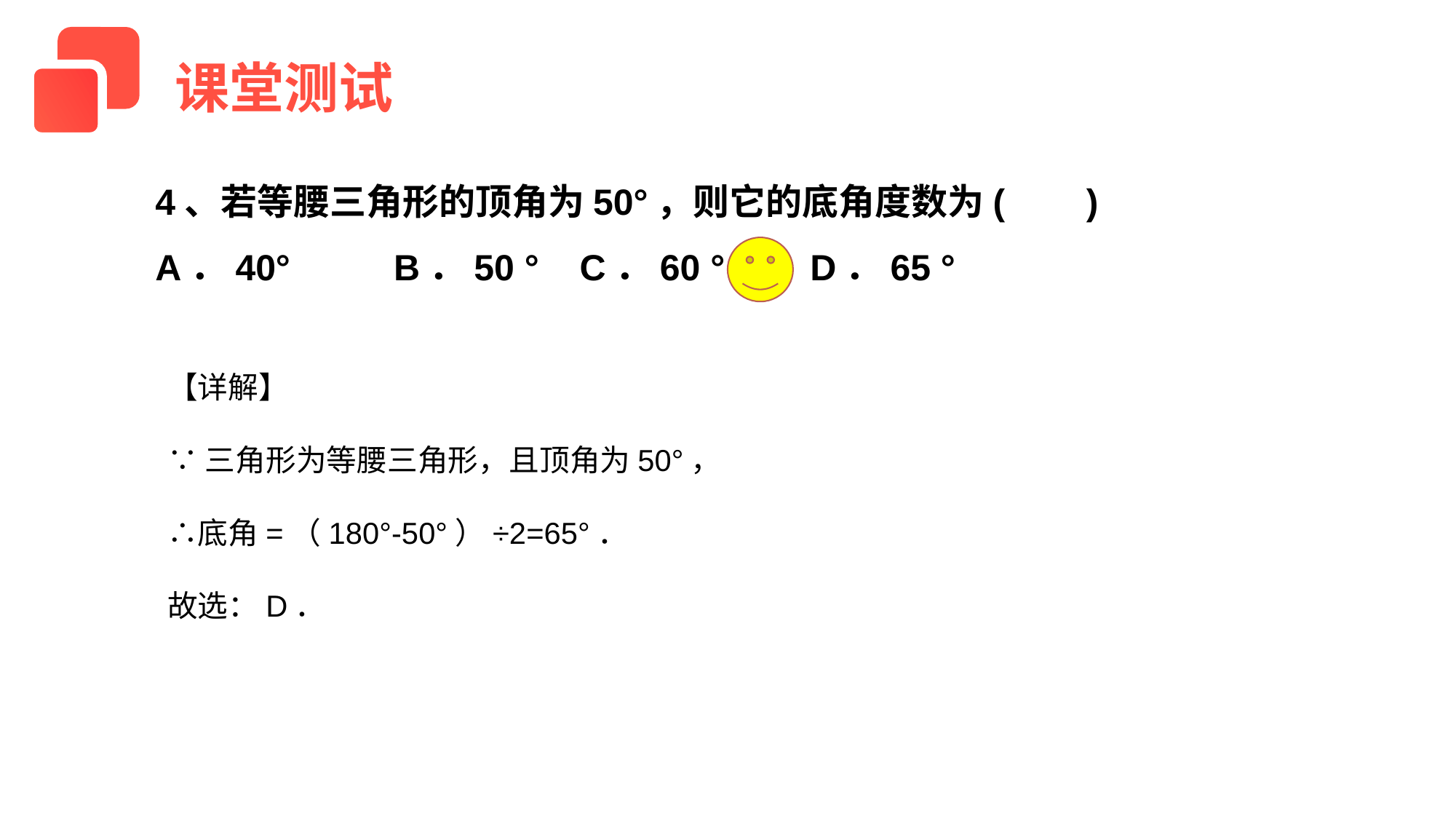

课堂测试
4、若等腰三角形的顶角为50°，则它的底角度数为(        )
A．40°	  B．50 °    C．60 ° 	D．65 °

【详解】
∵三角形为等腰三角形，且顶角为50°，
∴底角=（180°-50°）÷2=65°．
故选：D．